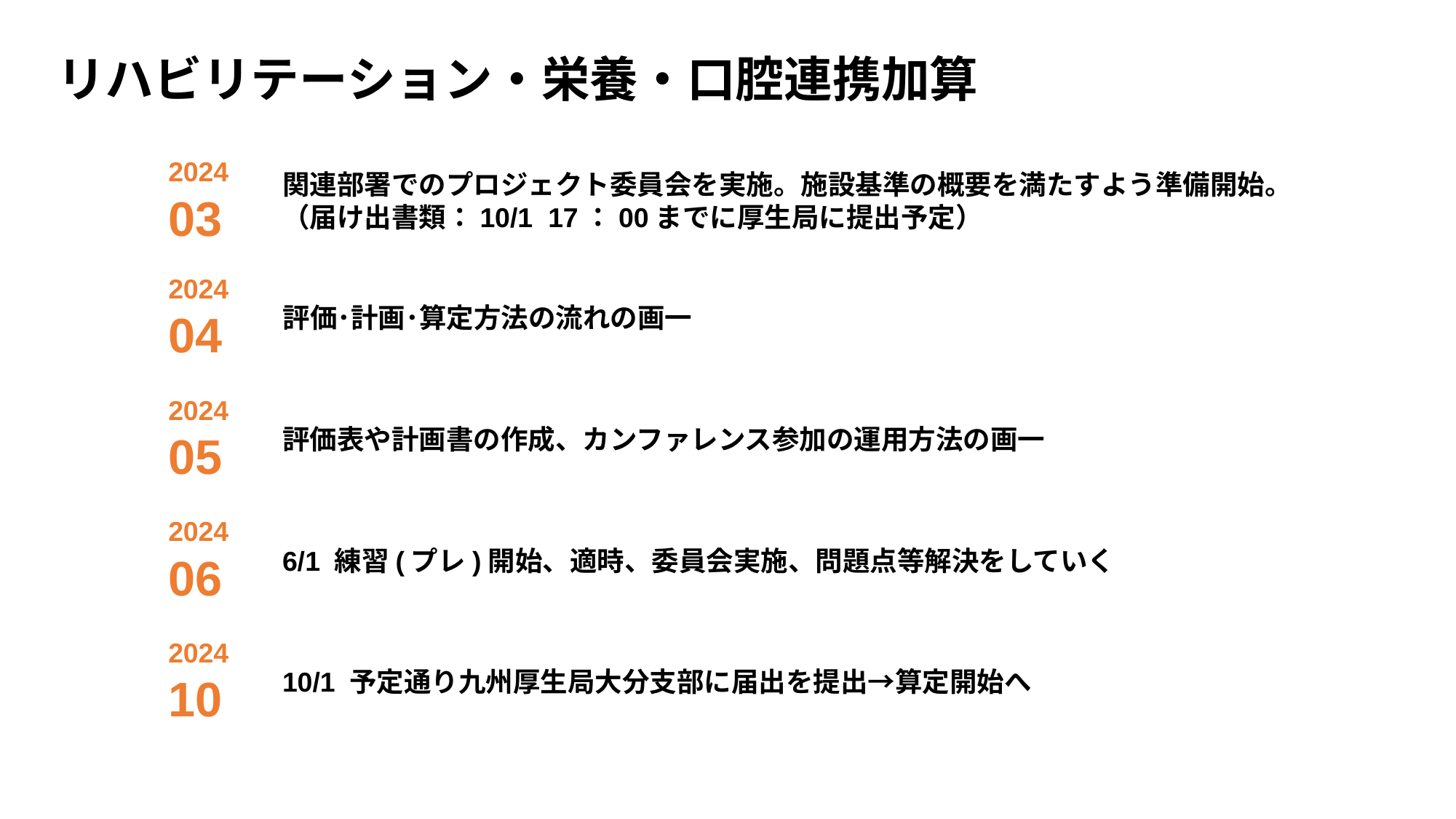

リハビリテーション・栄養・口腔連携加算
2024
03
関連部署でのプロジェクト委員会を実施。施設基準の概要を満たすよう準備開始。
（届け出書類：10/1  17：00までに厚生局に提出予定）
2024
04
評価･計画･算定方法の流れの画一
2024
05
評価表や計画書の作成、カンファレンス参加の運用方法の画一
2024
06
6/1 練習(プレ)開始、適時、委員会実施、問題点等解決をしていく
2024
10
10/1 予定通り九州厚生局大分支部に届出を提出→算定開始へ